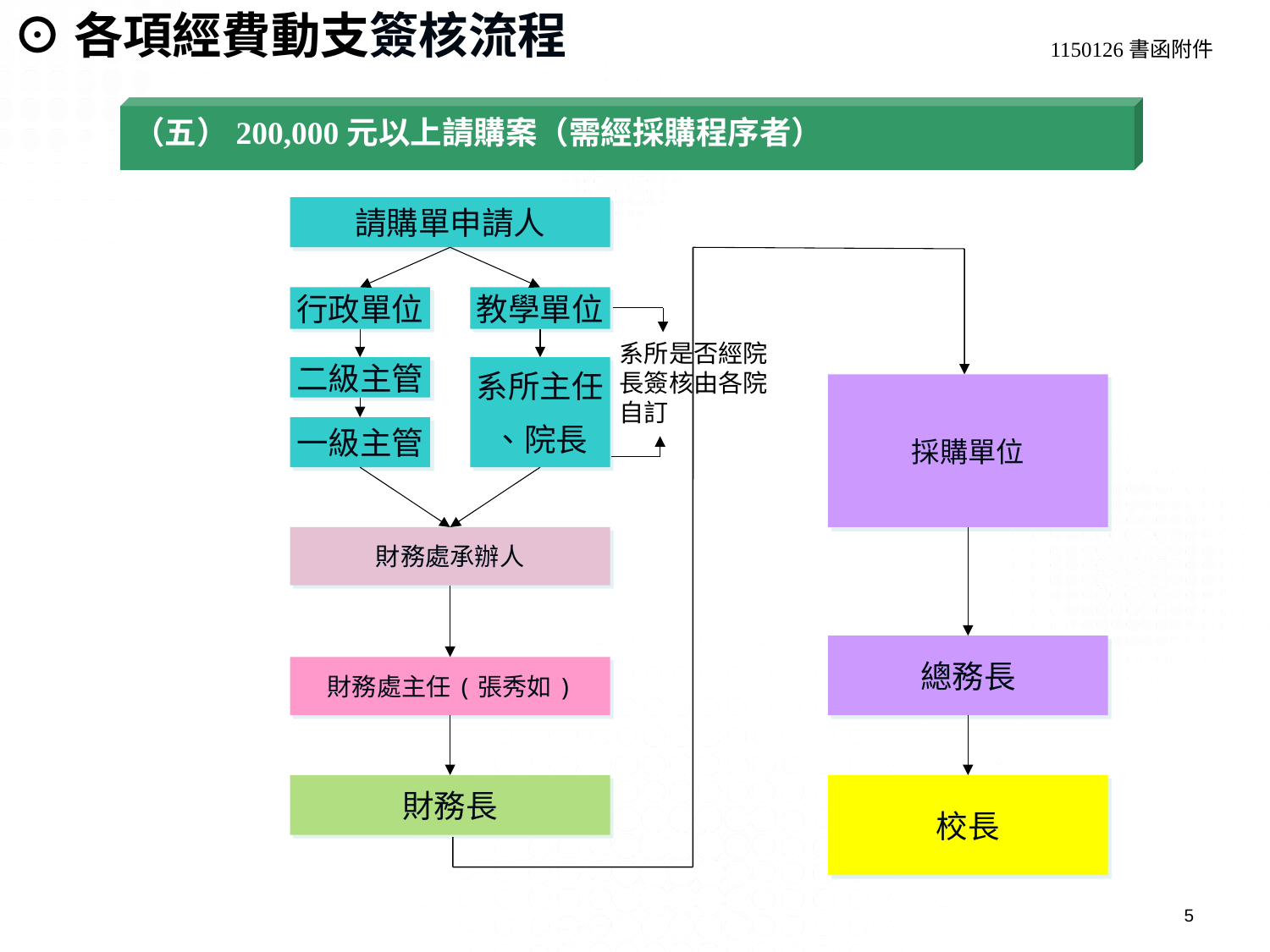

⊙各項經費動支簽核流程
1150126書函附件
（五）200,000元以上請購案（需經採購程序者）
請購單申請人

行政單位
教學單位
系所是否經院長簽核由各院自訂
二級主管
系所主任
、院長
採購單位
一級主管
財務處承辦人
總務長
財務處主任(張秀如)
財務長
校長

5